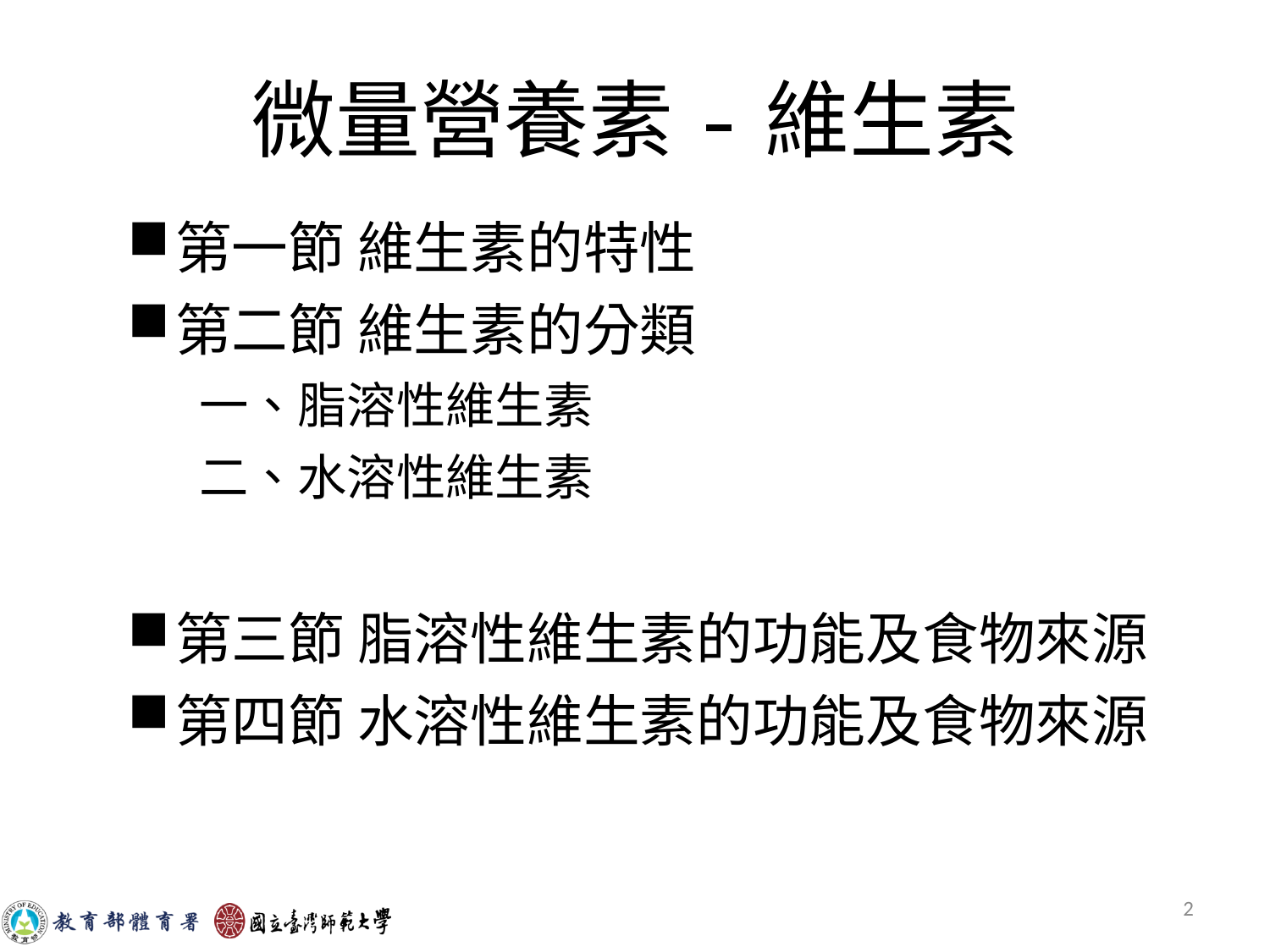

# 微量營養素-維生素
第一節 維生素的特性
第二節 維生素的分類
一、脂溶性維生素
二、水溶性維生素

第三節 脂溶性維生素的功能及食物來源
第四節 水溶性維生素的功能及食物來源

2